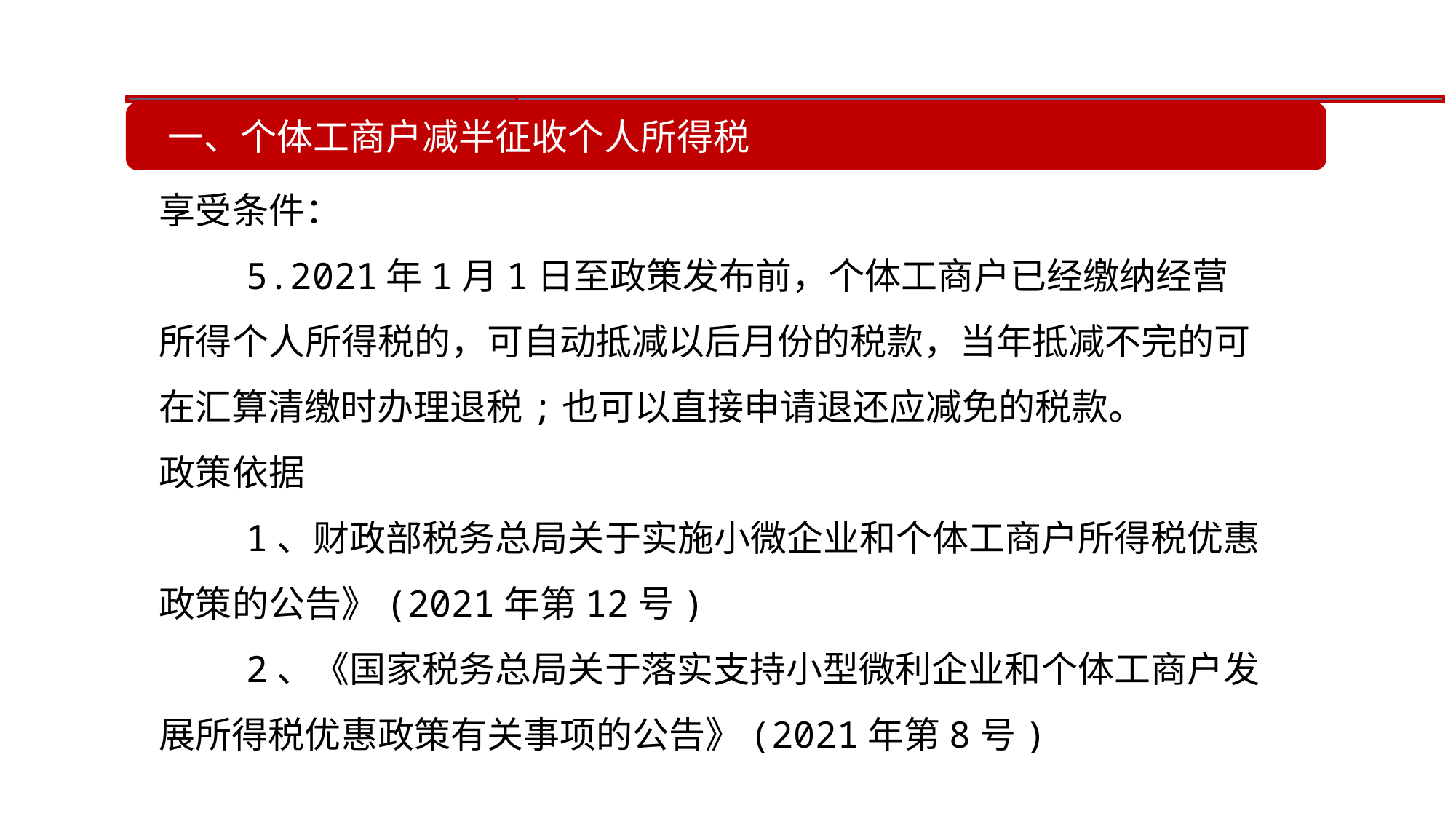

一、个体工商户减半征收个人所得税
享受条件：
    5.2021年1月1日至政策发布前，个体工商户已经缴纳经营所得个人所得税的，可自动抵减以后月份的税款，当年抵减不完的可在汇算清缴时办理退税;也可以直接申请退还应减免的税款。
政策依据
    1、财政部税务总局关于实施小微企业和个体工商户所得税优惠政策的公告》(2021年第12号)
    2、《国家税务总局关于落实支持小型微利企业和个体工商户发展所得税优惠政策有关事项的公告》(2021年第8号)